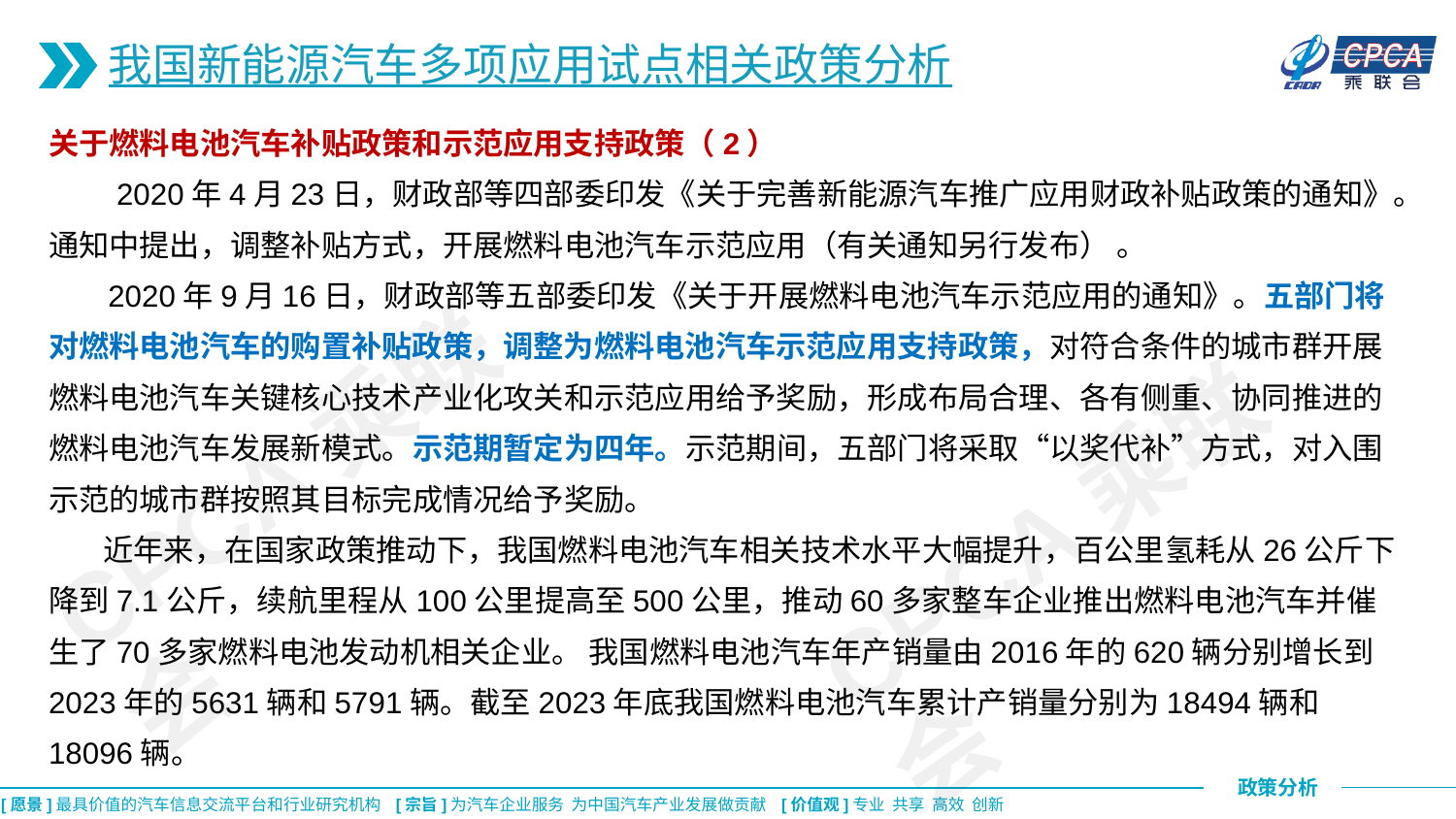

我国新能源汽车多项应用试点相关政策分析
关于燃料电池汽车补贴政策和示范应用支持政策（2）
        2020年4月23日，财政部等四部委印发《关于完善新能源汽车推广应用财政补贴政策的通知》。通知中提出，调整补贴方式，开展燃料电池汽车示范应用（有关通知另行发布） 。
       2020年9月16日，财政部等五部委印发《关于开展燃料电池汽车示范应用的通知》。五部门将对燃料电池汽车的购置补贴政策，调整为燃料电池汽车示范应用支持政策，对符合条件的城市群开展燃料电池汽车关键核心技术产业化攻关和示范应用给予奖励，形成布局合理、各有侧重、协同推进的燃料电池汽车发展新模式。示范期暂定为四年。示范期间，五部门将采取“以奖代补”方式，对入围示范的城市群按照其目标完成情况给予奖励。
       近年来，在国家政策推动下，我国燃料电池汽车相关技术水平大幅提升，百公里氢耗从26公斤下降到7.1公斤，续航里程从100公里提高至500公里，推动60多家整车企业推出燃料电池汽车并催生了70多家燃料电池发动机相关企业。 我国燃料电池汽车年产销量由2016年的620辆分别增长到2023年的5631辆和5791辆。截至2023年底我国燃料电池汽车累计产销量分别为18494辆和18096辆。
CPCA乘联会
CPCA乘联会